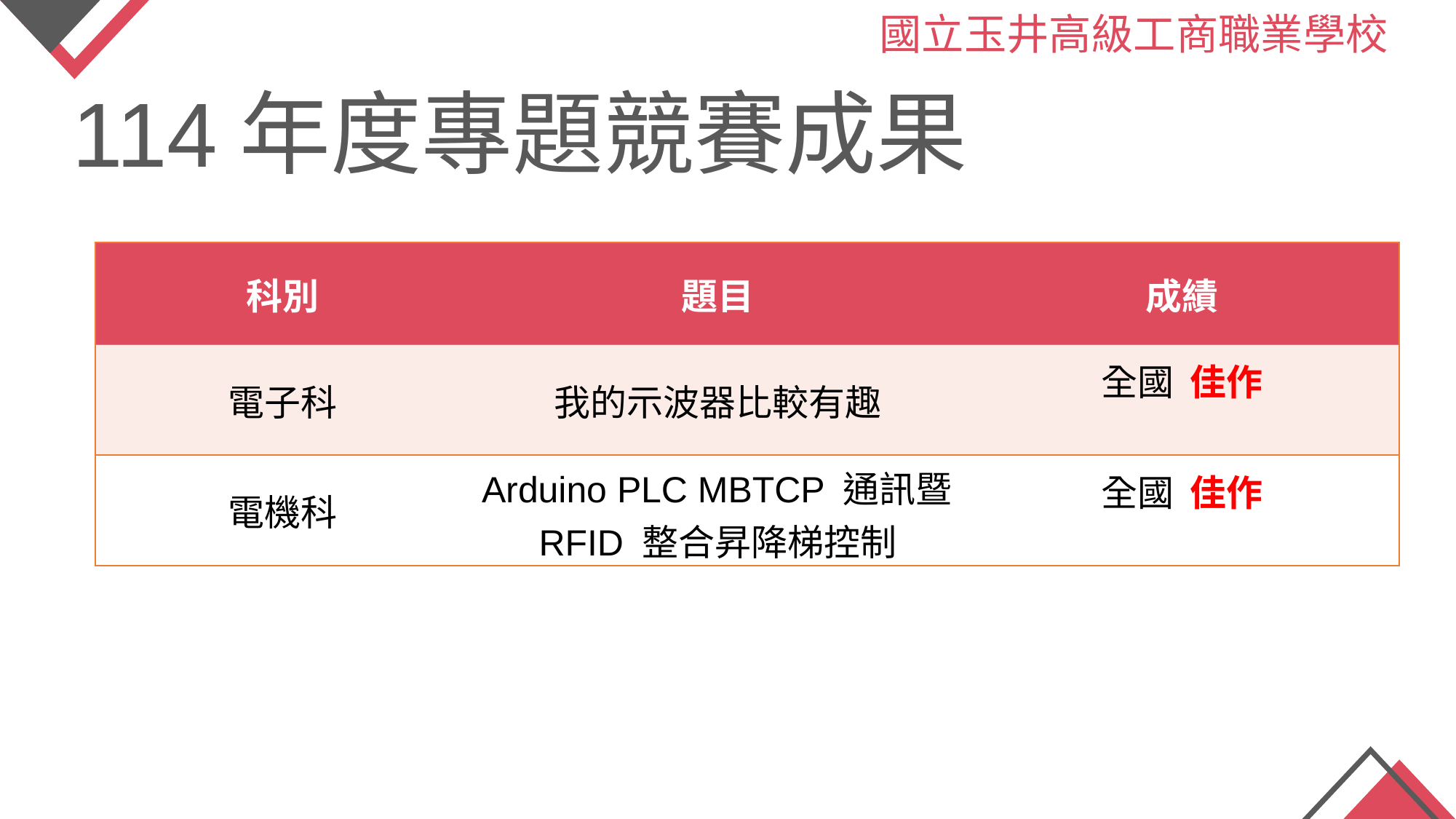

國立玉井高級工商職業學校
114年度專題競賽成果
| 科別 | 題目 | 成績 |
| --- | --- | --- |
| 電子科 | 我的示波器比較有趣 | 全國 佳作 |
| 電機科 | Arduino PLC MBTCP 通訊暨RFID 整合昇降梯控制 | 全國 佳作 |